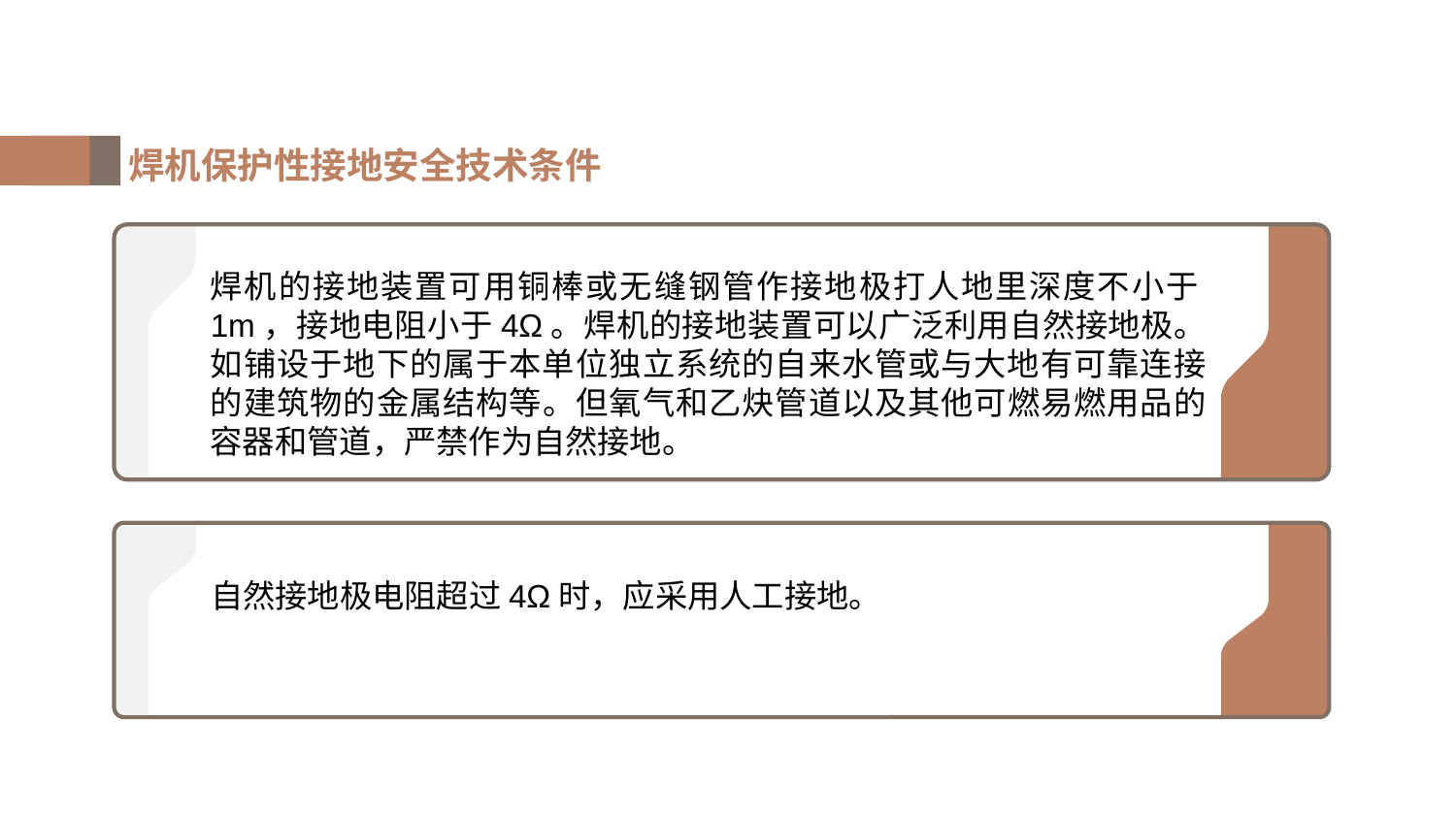

三、电焊安全操作规范
焊机保护性接地安全技术条件

焊机的接地装置可用铜棒或无缝钢管作接地极打人地里深度不小于1m，接地电阻小于4Ω。焊机的接地装置可以广泛利用自然接地极。如铺设于地下的属于本单位独立系统的自来水管或与大地有可靠连接的建筑物的金属结构等。但氧气和乙炔管道以及其他可燃易燃用品的容器和管道，严禁作为自然接地。

自然接地极电阻超过4Ω时，应采用人工接地。